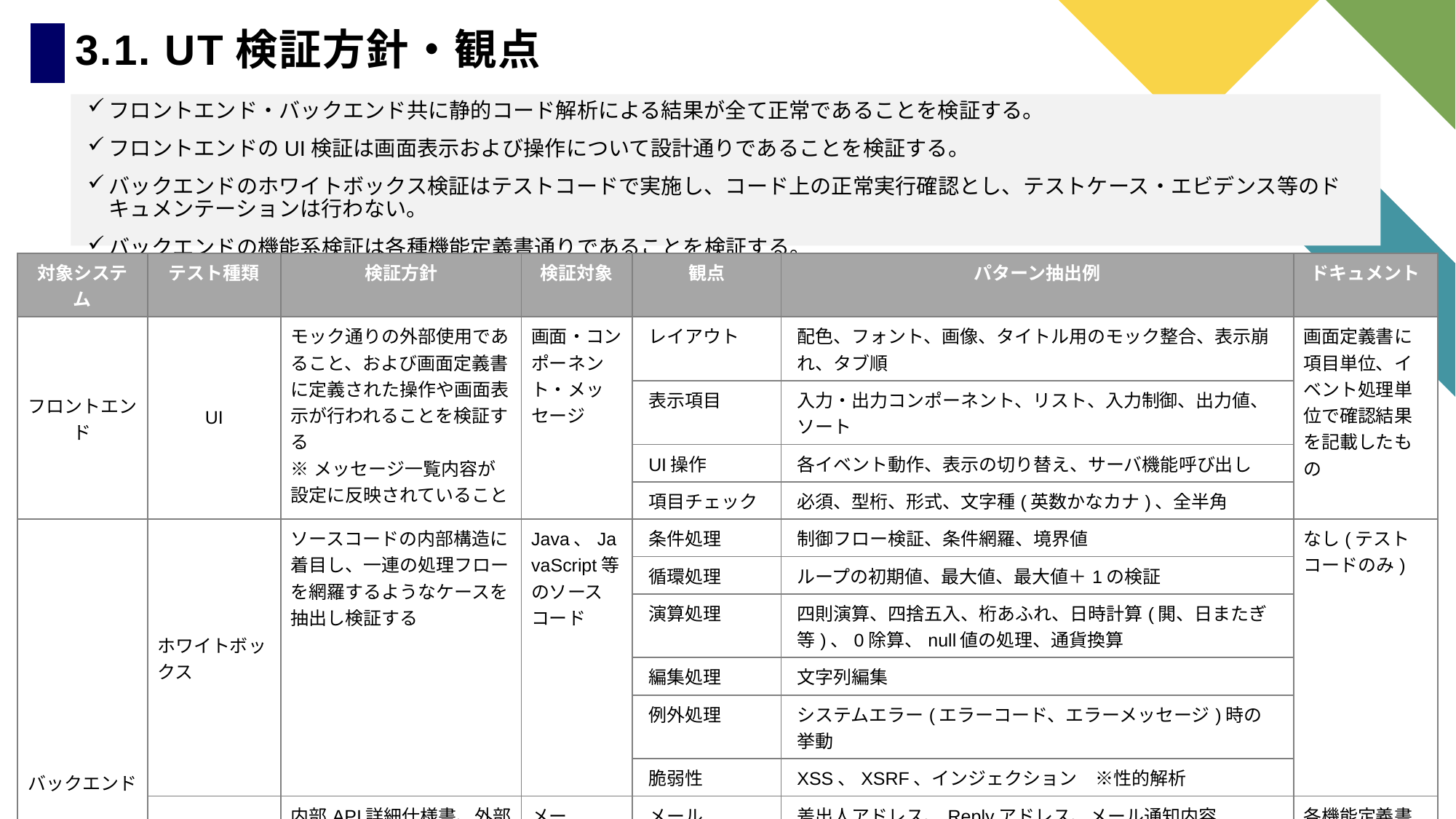

# 3.1. UT検証方針・観点
フロントエンド・バックエンド共に静的コード解析による結果が全て正常であることを検証する。
フロントエンドのUI検証は画面表示および操作について設計通りであることを検証する。
バックエンドのホワイトボックス検証はテストコードで実施し、コード上の正常実行確認とし、テストケース・エビデンス等のドキュメンテーションは行わない。
バックエンドの機能系検証は各種機能定義書通りであることを検証する。
| 対象システム | テスト種類 | 検証方針 | 検証対象 | 観点 | パターン抽出例 | ドキュメント |
| --- | --- | --- | --- | --- | --- | --- |
| フロントエンド | UI | モック通りの外部使用であること、および画面定義書に定義された操作や画面表示が行われることを検証する ※メッセージ一覧内容が設定に反映されていること | 画面・コンポーネント・メッセージ | レイアウト | 配色、フォント、画像、タイトル用のモック整合、表示崩れ、タブ順 | 画面定義書に項目単位、イベント処理単位で確認結果を記載したもの |
|  |  |  |  | 表示項目 | 入力・出力コンポーネント、リスト、入力制御、出力値、ソート |  |
|  |  |  |  | UI操作 | 各イベント動作、表示の切り替え、サーバ機能呼び出し |  |
|  |  |  |  | 項目チェック | 必須、型桁、形式、文字種(英数かなカナ)、全半角 |  |
| バックエンド | ホワイトボックス | ソースコードの内部構造に着目し、一連の処理フローを網羅するようなケースを抽出し検証する | Java、JavaScript等のソースコード | 条件処理 | 制御フロー検証、条件網羅、境界値 | なし(テストコードのみ) |
|  |  |  |  | 循環処理 | ループの初期値、最大値、最大値＋1の検証 |  |
|  |  |  |  | 演算処理 | 四則演算、四捨五入、桁あふれ、日時計算(閧、日またぎ等)、0除算、null値の処理、通貨換算 |  |
|  |  |  |  | 編集処理 | 文字列編集 |  |
|  |  |  |  | 例外処理 | システムエラー(エラーコード、エラーメッセージ)時の挙動 |  |
|  |  |  |  | 脆弱性 | XSS、XSRF、インジェクション　※性的解析 |  |
|  | 機能系 | 内部API詳細仕様書、外部IDレイアウト定義書、バッチ機能定義書、メールレイアウトに記載された処理詳細の通りに動作することを検証する ※現行バッチを流用した場合はUTは稼働確認のみとする | メール、API、バッチ、I/F、DB | メール | 差出人アドレス、Replyアドレス、メール通知内容 | 各機能定義書の処理単位に確認結果を記載したもの(画面定義書を除く) |
|  |  |  |  | データチェック | バリデーション、相関チェック、業務チェック、文字コード |  |
|  |  |  |  | パラメタ・戻り値 | ステータスコード(正常・異常)、リクエスト・レスポンスデータ |  |
|  |  |  |  | 入出力データ | DB・ファイル入出力結果/件数、項目マッピング |  |
|  |  |  |  | 集計ロジック | 数値処理、日時処理 |  |